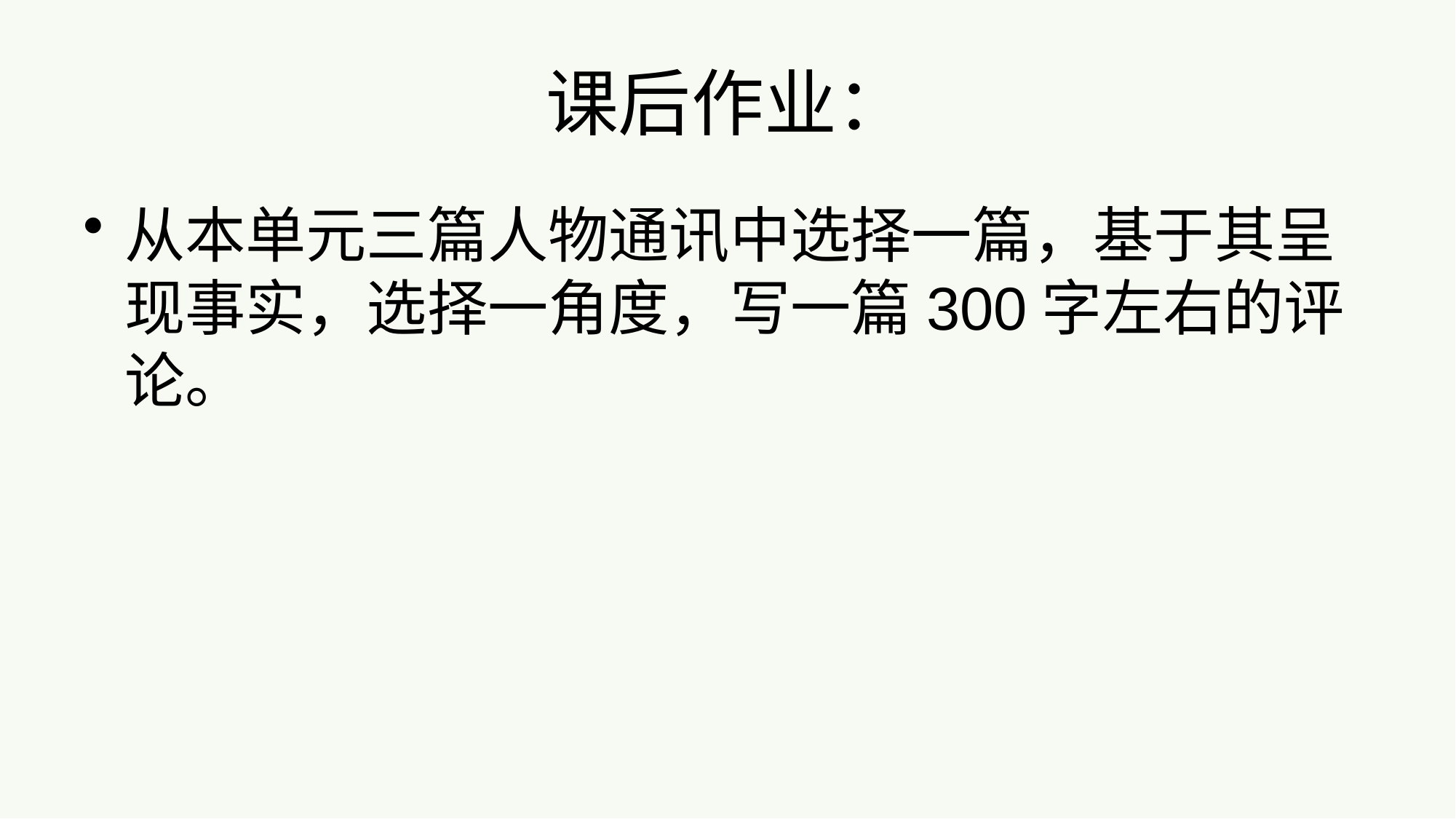

# 课后作业：
从本单元三篇人物通讯中选择一篇，基于其呈现事实，选择一角度，写一篇300字左右的评论。